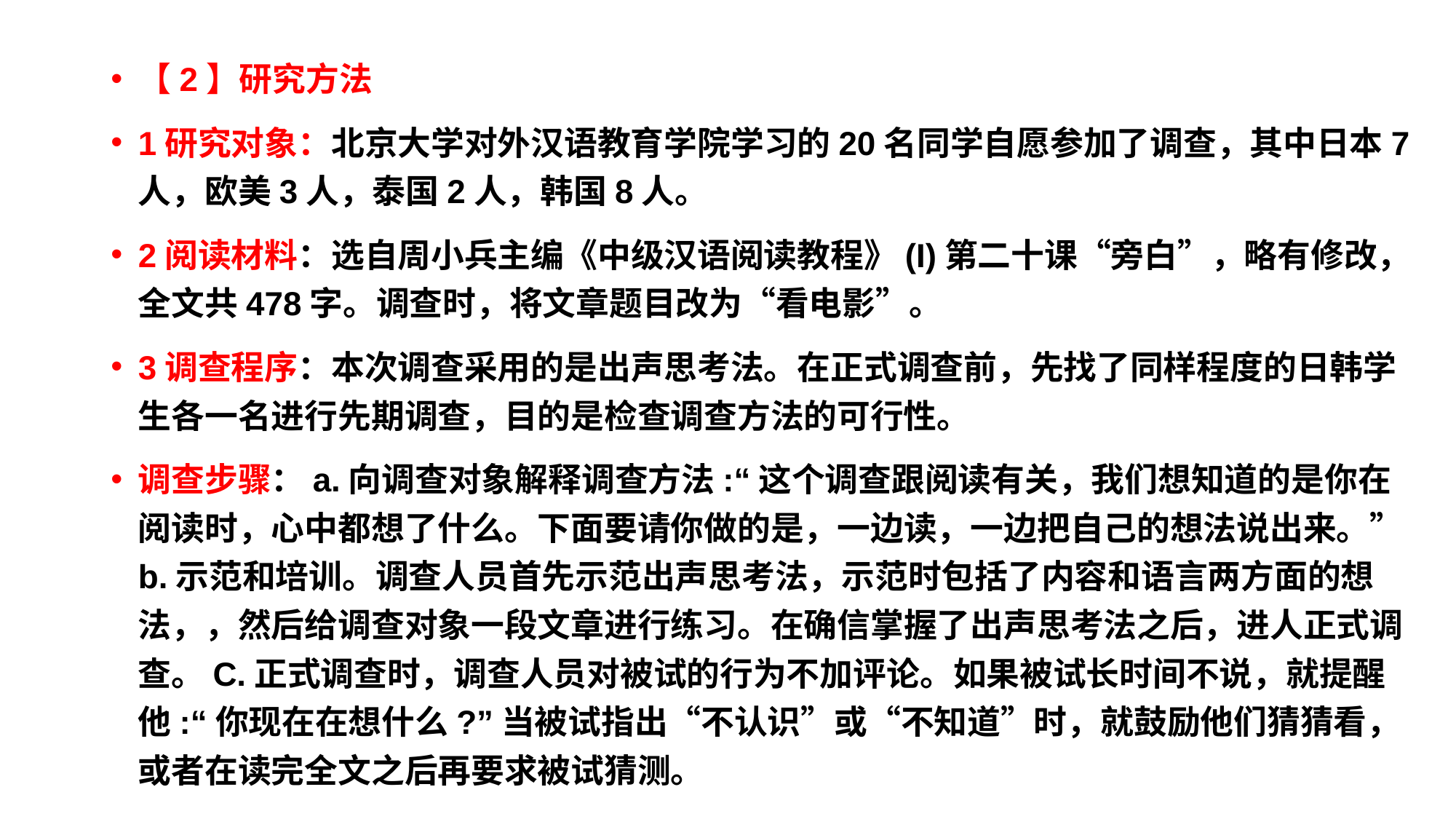

【2】研究方法
1研究对象：北京大学对外汉语教育学院学习的20名同学自愿参加了调查，其中日本7人，欧美3人，泰国2人，韩国8人。
2阅读材料：选自周小兵主编《中级汉语阅读教程》(I)第二十课“旁白”，略有修改，全文共478字。调查时，将文章题目改为“看电影”。
3调查程序：本次调查采用的是出声思考法。在正式调查前，先找了同样程度的日韩学生各一名进行先期调查，目的是检查调查方法的可行性。
调查步骤：a.向调查对象解释调查方法:“这个调查跟阅读有关，我们想知道的是你在阅读时，心中都想了什么。下面要请你做的是，一边读，一边把自己的想法说出来。”b.示范和培训。调查人员首先示范出声思考法，示范时包括了内容和语言两方面的想法，，然后给调查对象一段文章进行练习。在确信掌握了出声思考法之后，进人正式调查。C.正式调查时，调查人员对被试的行为不加评论。如果被试长时间不说，就提醒他:“你现在在想什么?”当被试指出“不认识”或“不知道”时，就鼓励他们猜猜看，或者在读完全文之后再要求被试猜测。